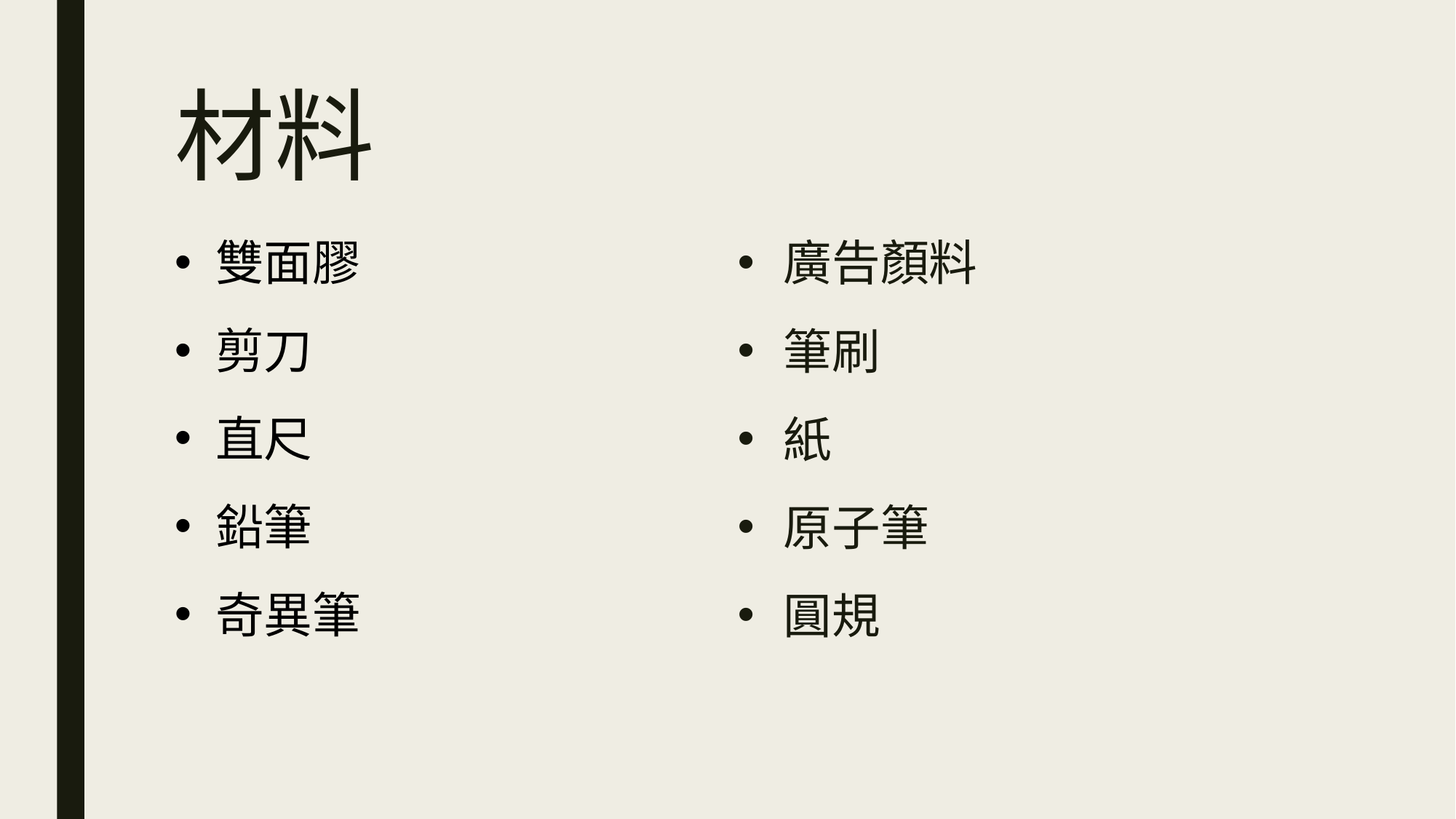

# 材料
雙面膠
剪刀
直尺
鉛筆
奇異筆
廣告顏料
筆刷
紙
原子筆
圓規